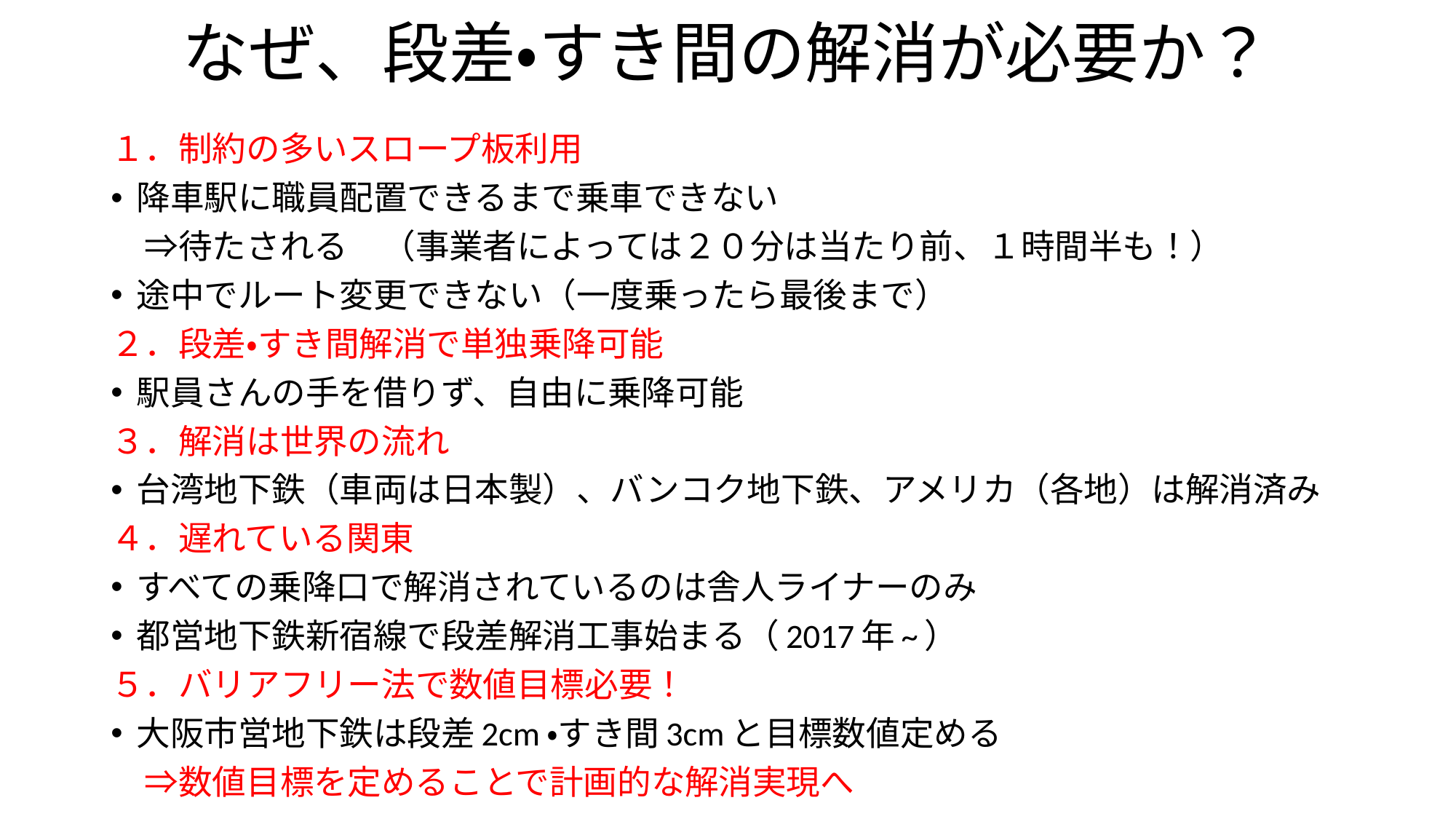

# なぜ、段差・すき間の解消が必要か？
１．制約の多いスロープ板利用
降車駅に職員配置できるまで乗車できない
　⇒待たされる　（事業者によっては２０分は当たり前、１時間半も！）
途中でルート変更できない（一度乗ったら最後まで）
２．段差・すき間解消で単独乗降可能
駅員さんの手を借りず、自由に乗降可能
３．解消は世界の流れ
台湾地下鉄（車両は日本製）、バンコク地下鉄、アメリカ（各地）は解消済み
４．遅れている関東
すべての乗降口で解消されているのは舎人ライナーのみ
都営地下鉄新宿線で段差解消工事始まる（2017年~）
５．バリアフリー法で数値目標必要！
大阪市営地下鉄は段差2cm・すき間3cmと目標数値定める
　⇒数値目標を定めることで計画的な解消実現へ